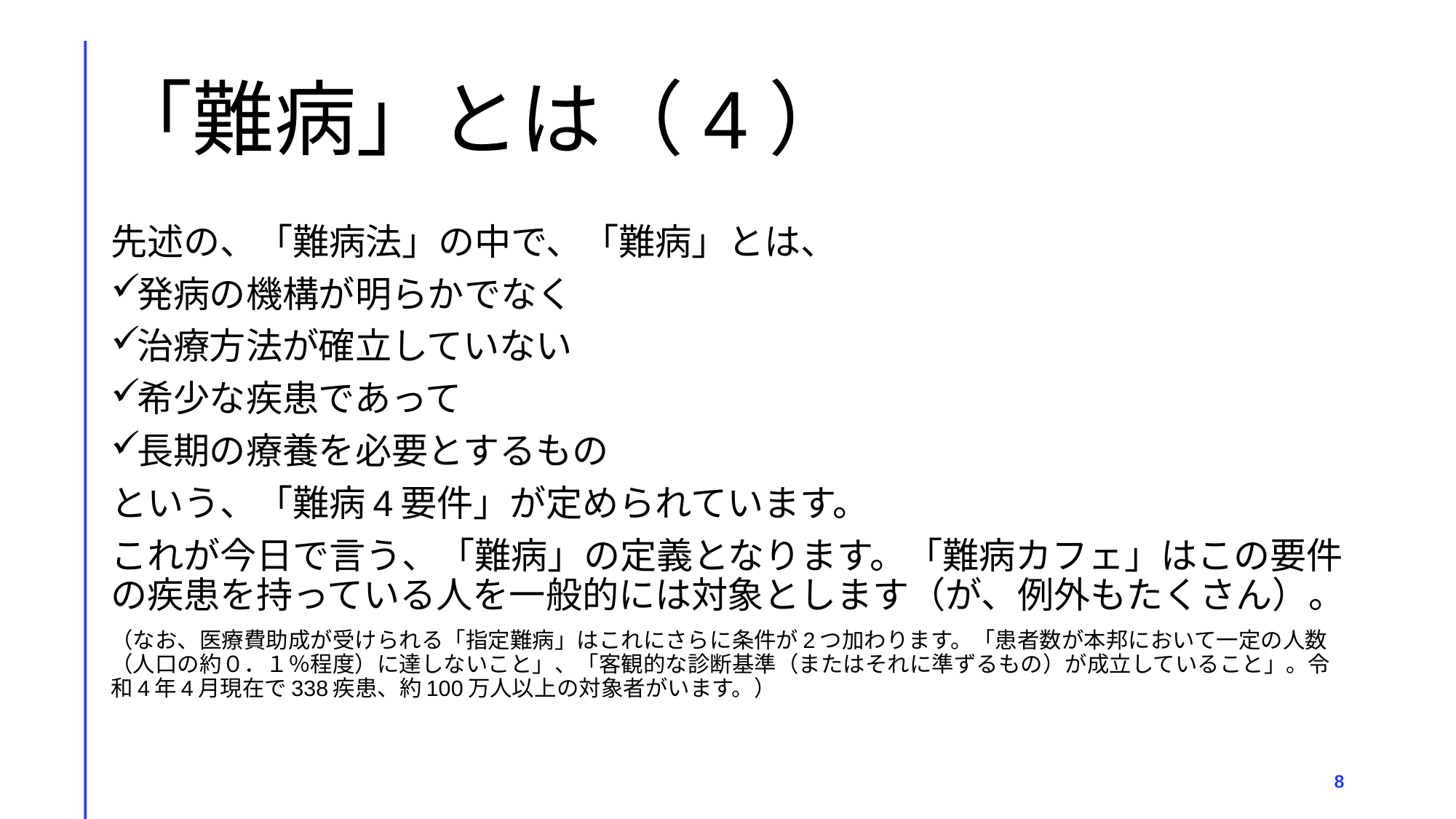

# 「難病」とは（4）
先述の、「難病法」の中で、「難病」とは、
発病の機構が明らかでなく
治療方法が確立していない
希少な疾患であって
長期の療養を必要とするもの
という、「難病4要件」が定められています。
これが今日で言う、「難病」の定義となります。「難病カフェ」はこの要件の疾患を持っている人を一般的には対象とします（が、例外もたくさん）。
（なお、医療費助成が受けられる「指定難病」はこれにさらに条件が2つ加わります。「患者数が本邦において一定の人数（人口の約０．１％程度）に達しないこと」、「客観的な診断基準（またはそれに準ずるもの）が成立していること」。令和4年4月現在で338疾患、約100万人以上の対象者がいます。）
8